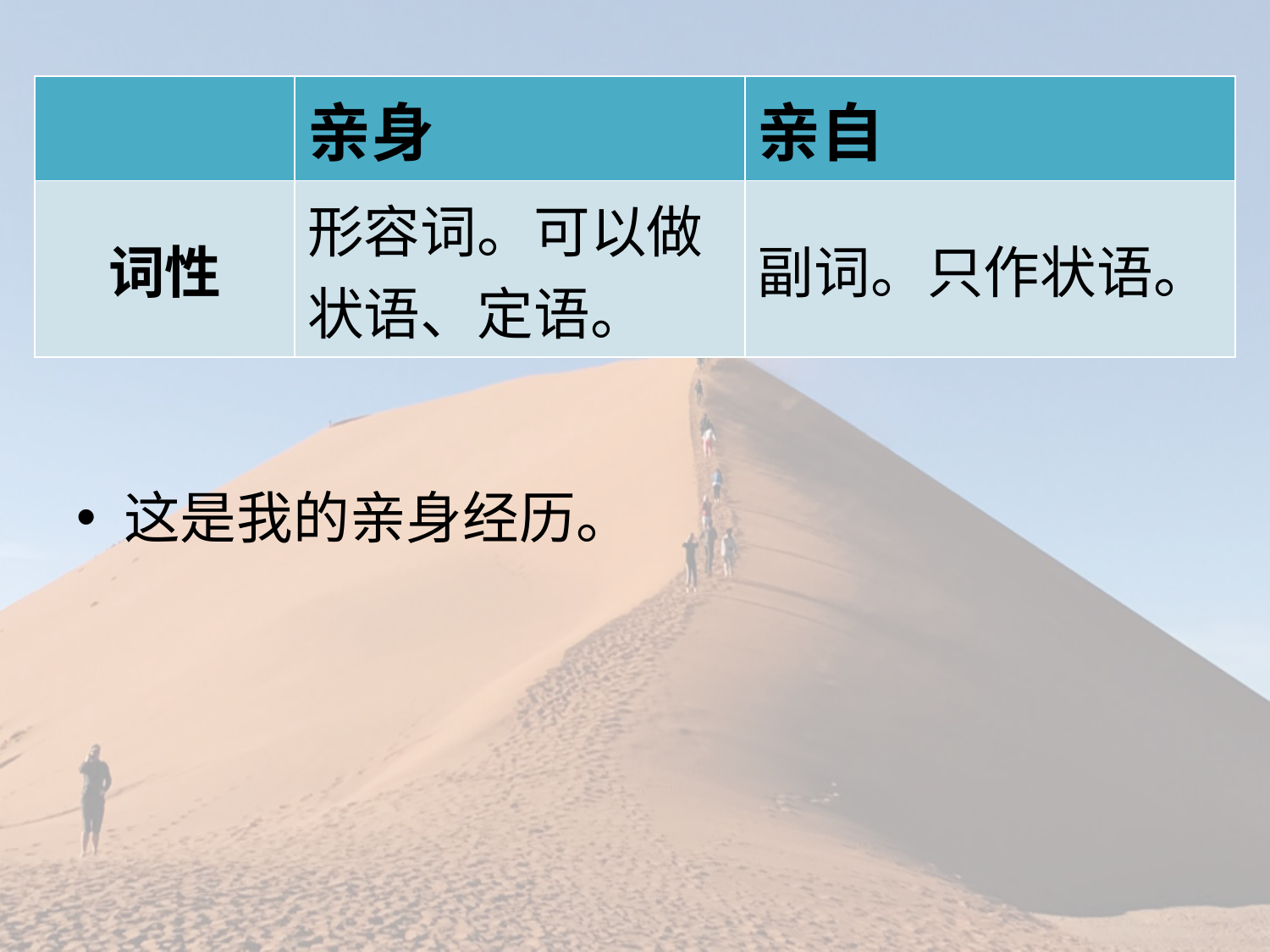

|  | 亲身 | 亲自 |
| --- | --- | --- |
| 词性 | 形容词。可以做状语、定语。 | 副词。只作状语。 |
这是我的亲身经历。